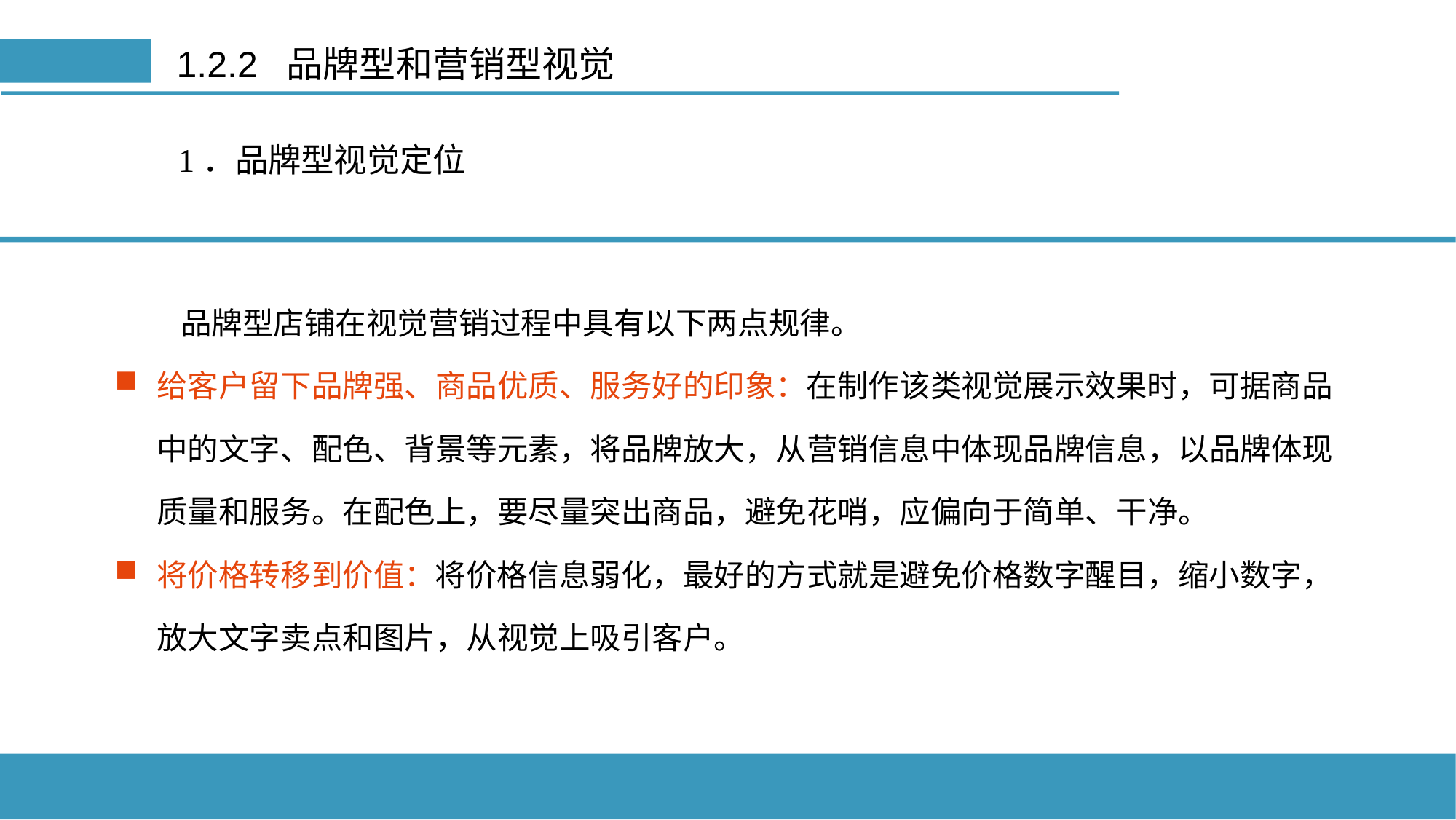

# 1.2.2  品牌型和营销型视觉
1．品牌型视觉定位

品牌型店铺在视觉营销过程中具有以下两点规律。
给客户留下品牌强、商品优质、服务好的印象：在制作该类视觉展示效果时，可据商品中的文字、配色、背景等元素，将品牌放大，从营销信息中体现品牌信息，以品牌体现质量和服务。在配色上，要尽量突出商品，避免花哨，应偏向于简单、干净。
将价格转移到价值：将价格信息弱化，最好的方式就是避免价格数字醒目，缩小数字，放大文字卖点和图片，从视觉上吸引客户。